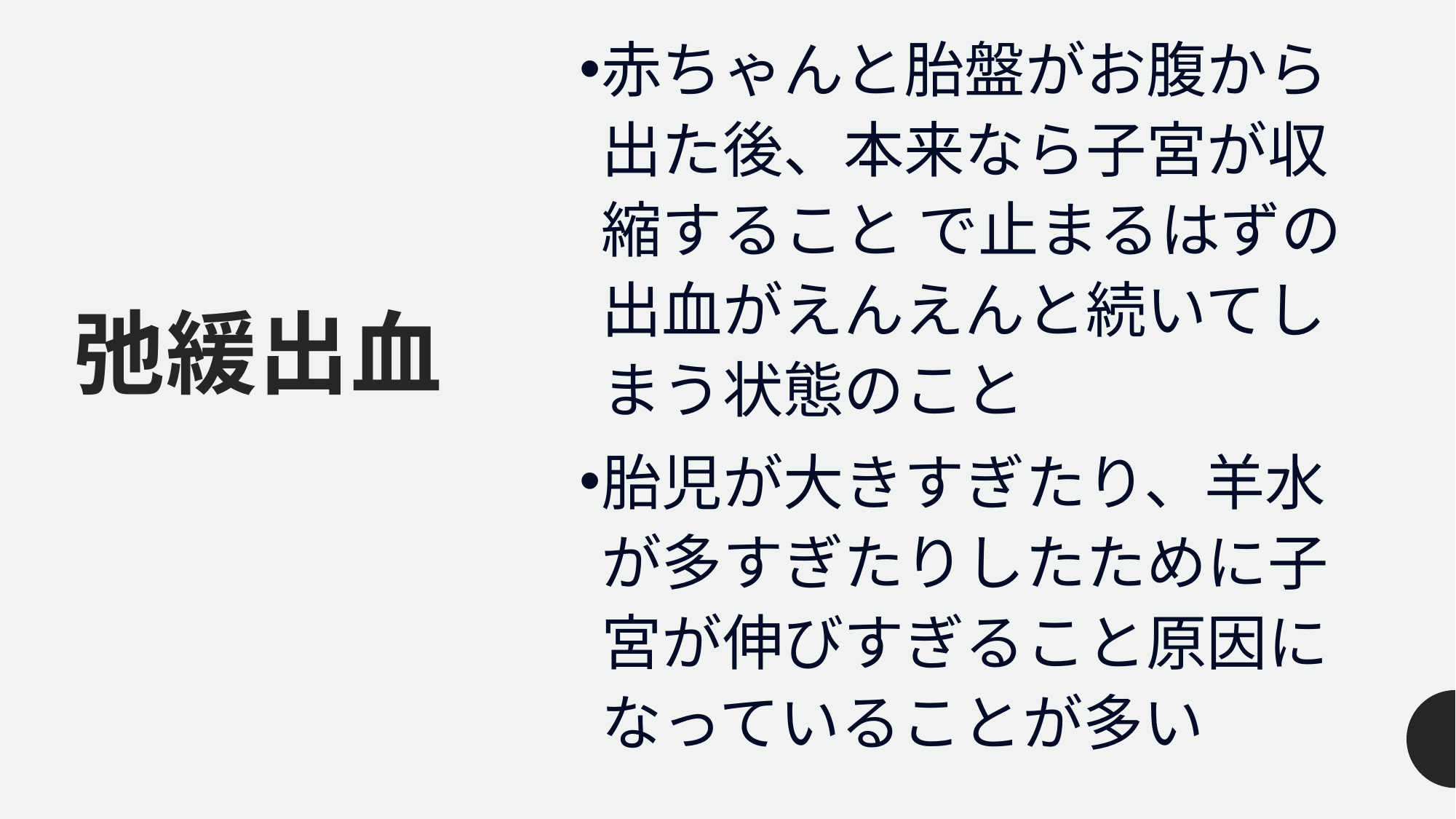

赤ちゃんと胎盤がお腹から出た後、本来なら子宮が収縮すること で止まるはずの出血がえんえんと続いてしまう状態のこと
胎児が大きすぎたり、羊水が多すぎたりしたために子宮が伸びすぎること原因になっていることが多い
# 弛緩出血